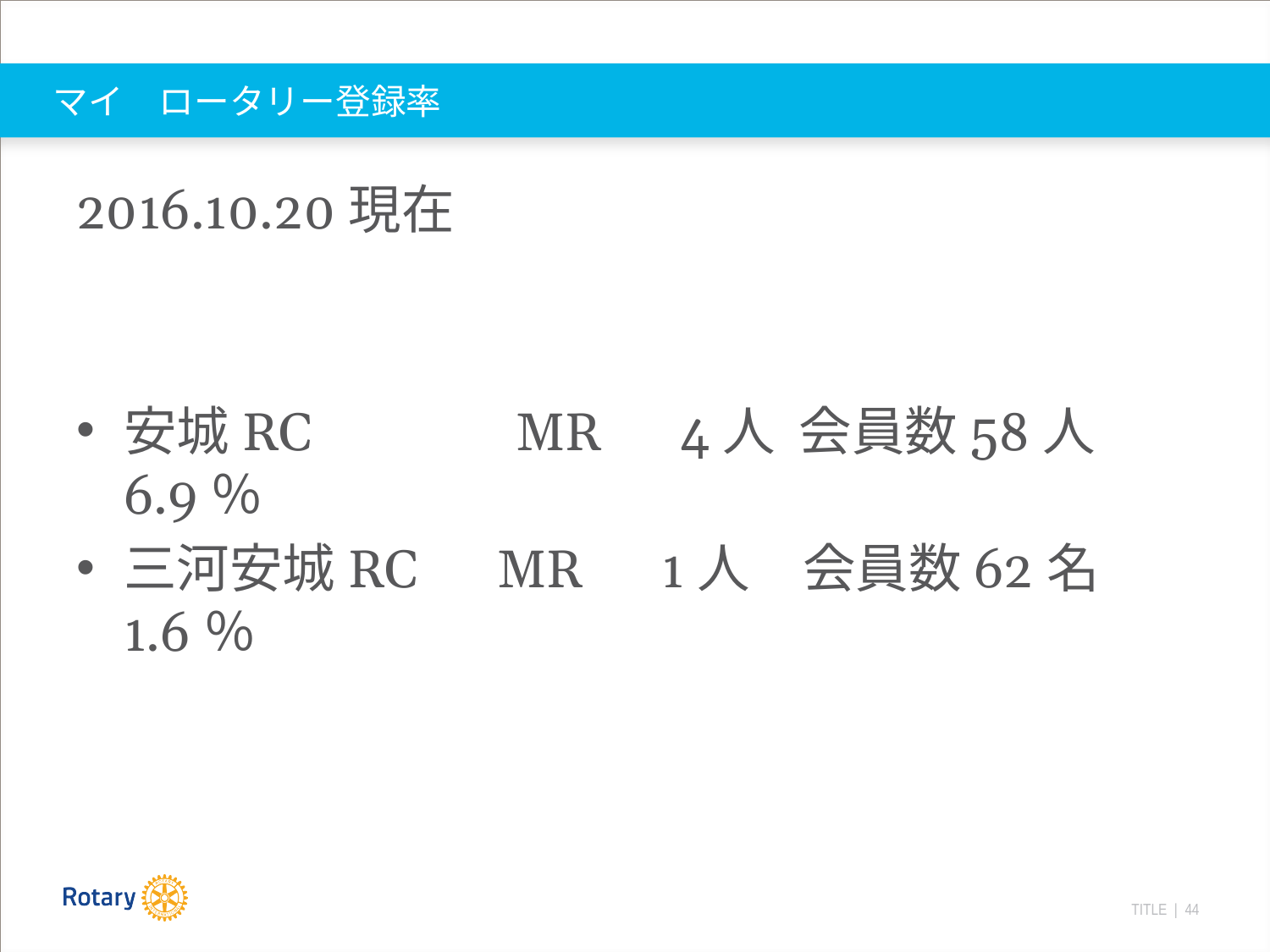

# マイ　ロータリー登録率
2016.10.20現在

安城RC　　      MR　4人  会員数58人  6.9％
三河安城RC　MR　1人　会員数62名　1.6％